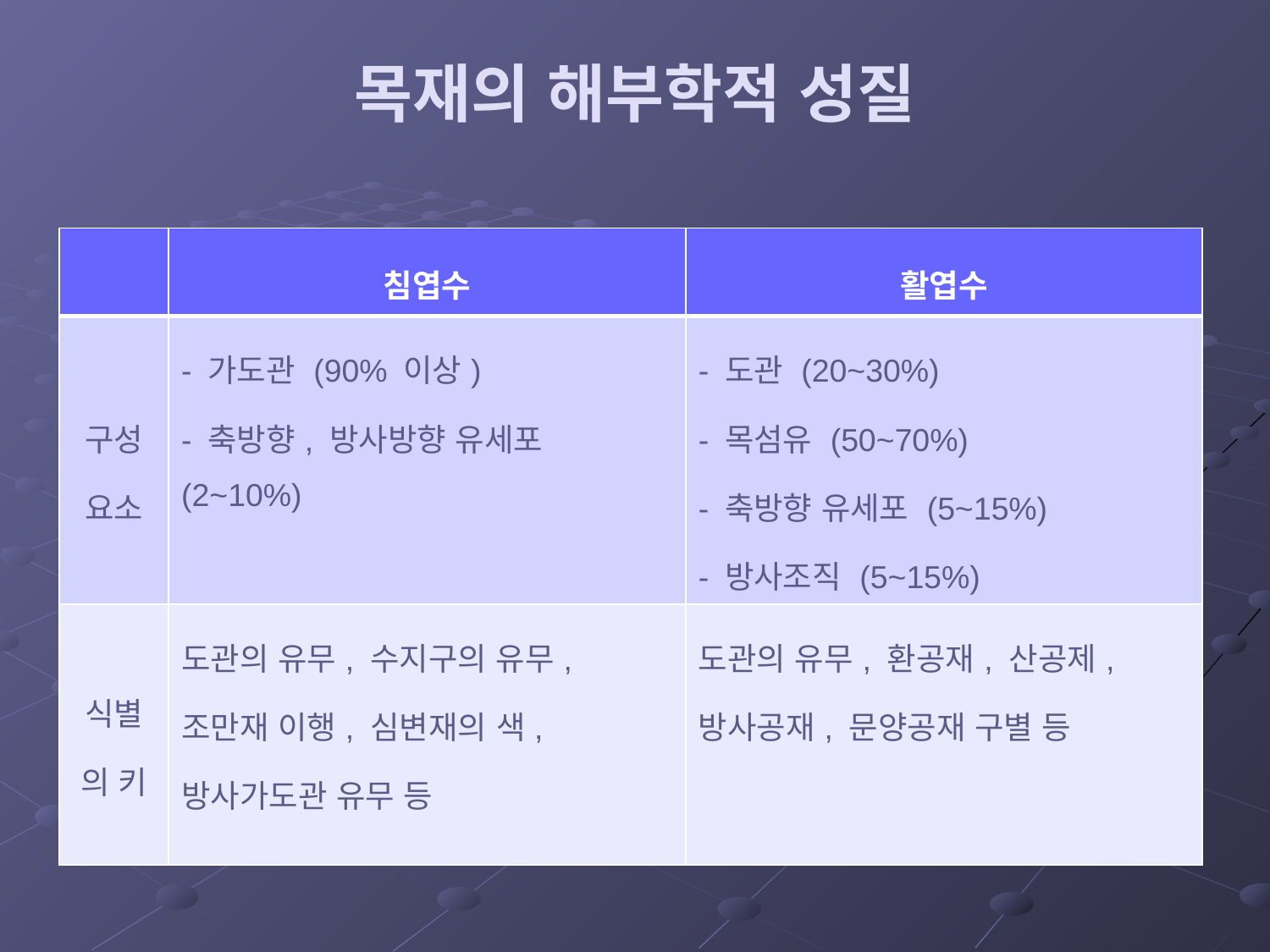

# 목재의 해부학적 성질
|  | 침엽수 | 활엽수 |
| --- | --- | --- |
| 구성요소 | - 가도관 (90% 이상) - 축방향, 방사방향 유세포 (2~10%) | - 도관 (20~30%) - 목섬유 (50~70%) - 축방향 유세포 (5~15%) - 방사조직 (5~15%) |
| 식별의 키 | 도관의 유무, 수지구의 유무, 조만재 이행, 심변재의 색, 방사가도관 유무 등 | 도관의 유무, 환공재, 산공제, 방사공재, 문양공재 구별 등 |